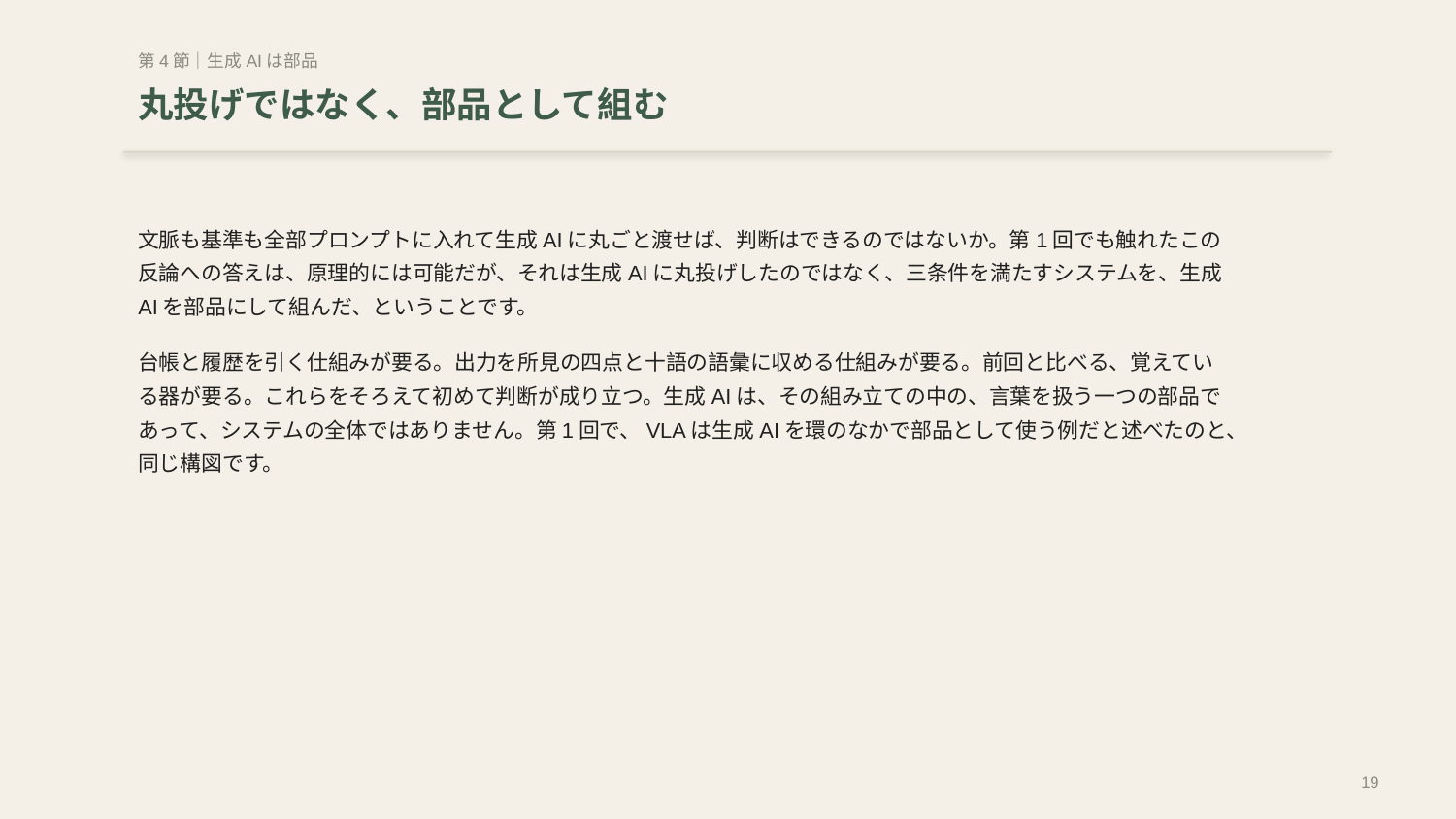

第4節｜生成AIは部品
丸投げではなく、部品として組む

文脈も基準も全部プロンプトに入れて生成AIに丸ごと渡せば、判断はできるのではないか。第1回でも触れたこの反論への答えは、原理的には可能だが、それは生成AIに丸投げしたのではなく、三条件を満たすシステムを、生成AIを部品にして組んだ、ということです。
台帳と履歴を引く仕組みが要る。出力を所見の四点と十語の語彙に収める仕組みが要る。前回と比べる、覚えている器が要る。これらをそろえて初めて判断が成り立つ。生成AIは、その組み立ての中の、言葉を扱う一つの部品であって、システムの全体ではありません。第1回で、VLAは生成AIを環のなかで部品として使う例だと述べたのと、同じ構図です。
19